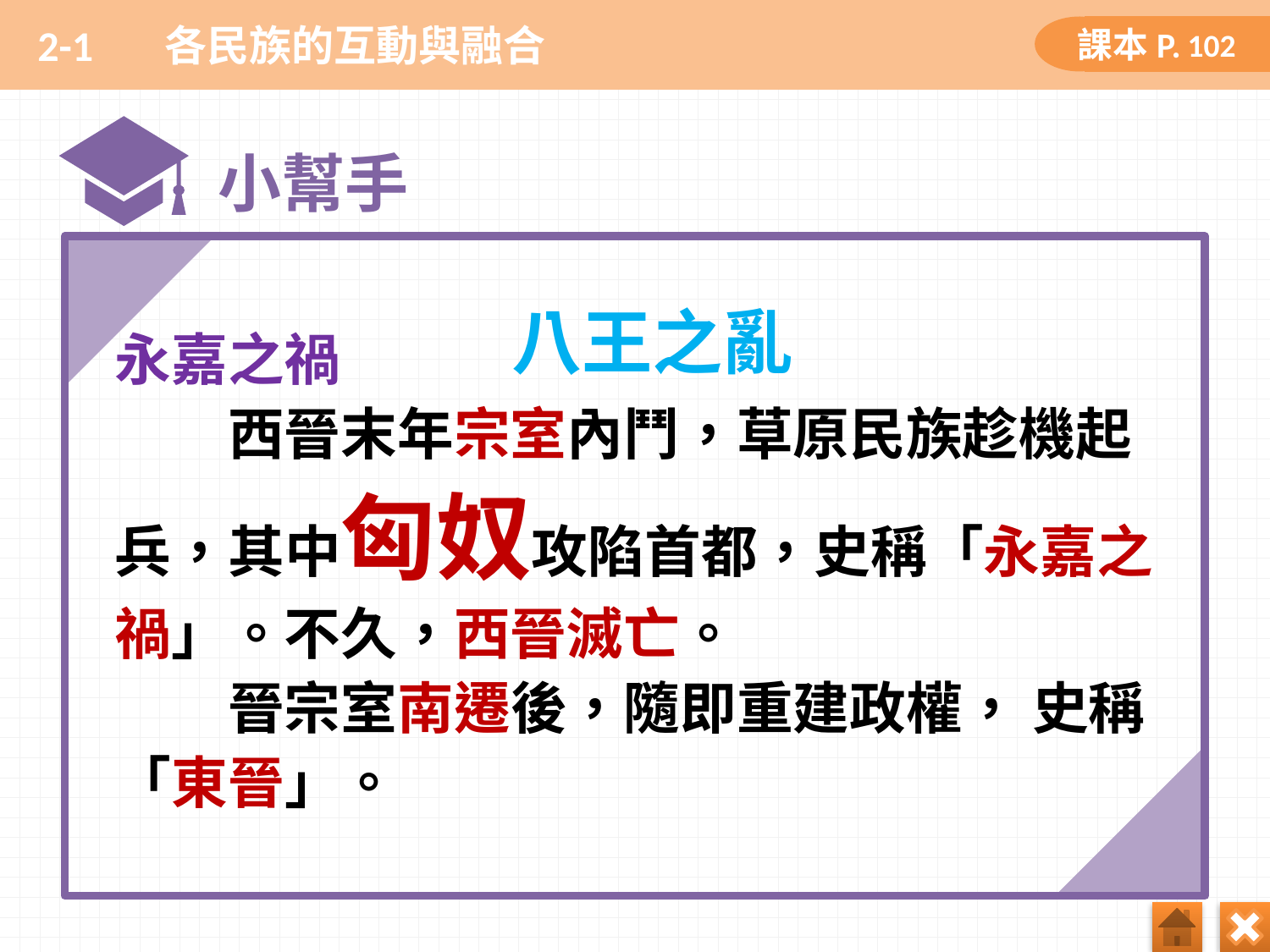

# 2-1	各民族的互動與融合
102
永嘉之禍
　　西晉末年宗室內鬥，草原民族趁機起兵，其中匈奴攻陷首都，史稱「永嘉之禍」。不久，西晉滅亡。
　　晉宗室南遷後，隨即重建政權， 史稱「東晉」。
八王之亂